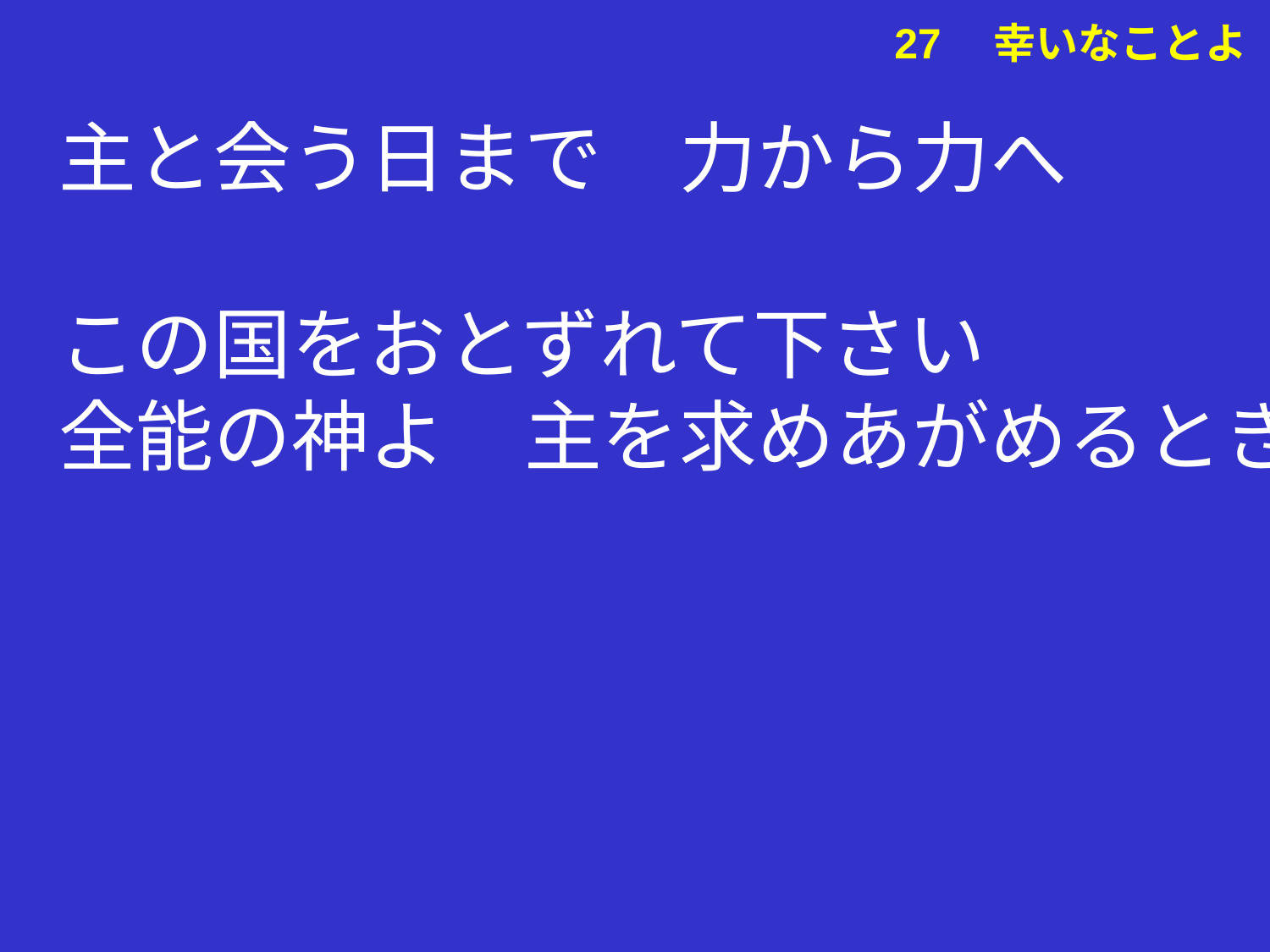

# 27　幸いなことよ
主と会う日まで　力から力へ

この国をおとずれて下さい
全能の神よ　主を求めあがめるとき